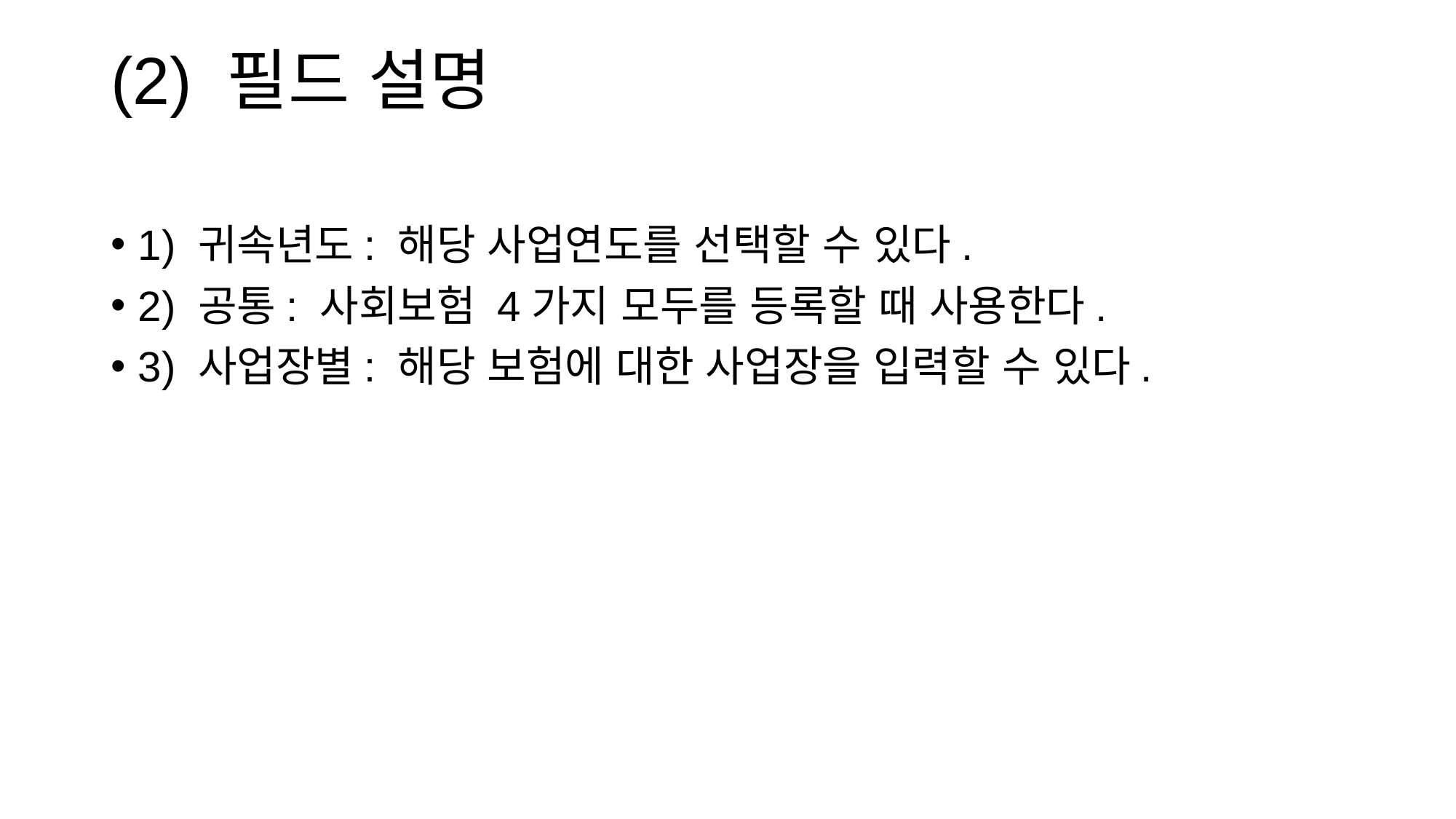

# (2) 필드 설명
1) 귀속년도: 해당 사업연도를 선택할 수 있다.
2) 공통: 사회보험 4가지 모두를 등록할 때 사용한다.
3) 사업장별: 해당 보험에 대한 사업장을 입력할 수 있다.